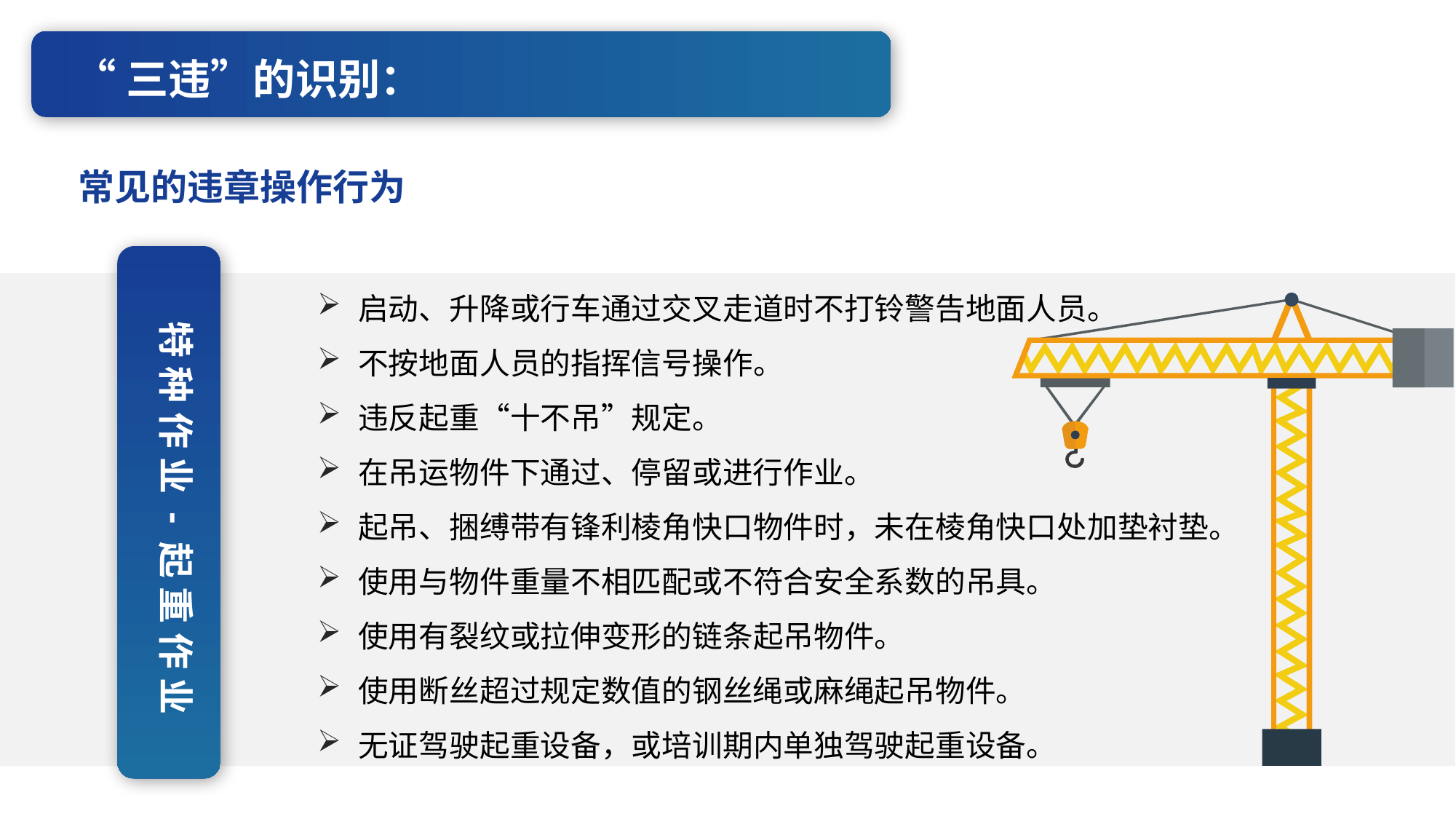

“三违”的识别：
常见的违章操作行为

启动、升降或行车通过交叉走道时不打铃警告地面人员。
不按地面人员的指挥信号操作。
违反起重“十不吊”规定。
在吊运物件下通过、停留或进行作业。
起吊、捆缚带有锋利棱角快口物件时，未在棱角快口处加垫衬垫。
使用与物件重量不相匹配或不符合安全系数的吊具。
使用有裂纹或拉伸变形的链条起吊物件。
使用断丝超过规定数值的钢丝绳或麻绳起吊物件。
无证驾驶起重设备，或培训期内单独驾驶起重设备。

特种作业-起重作业